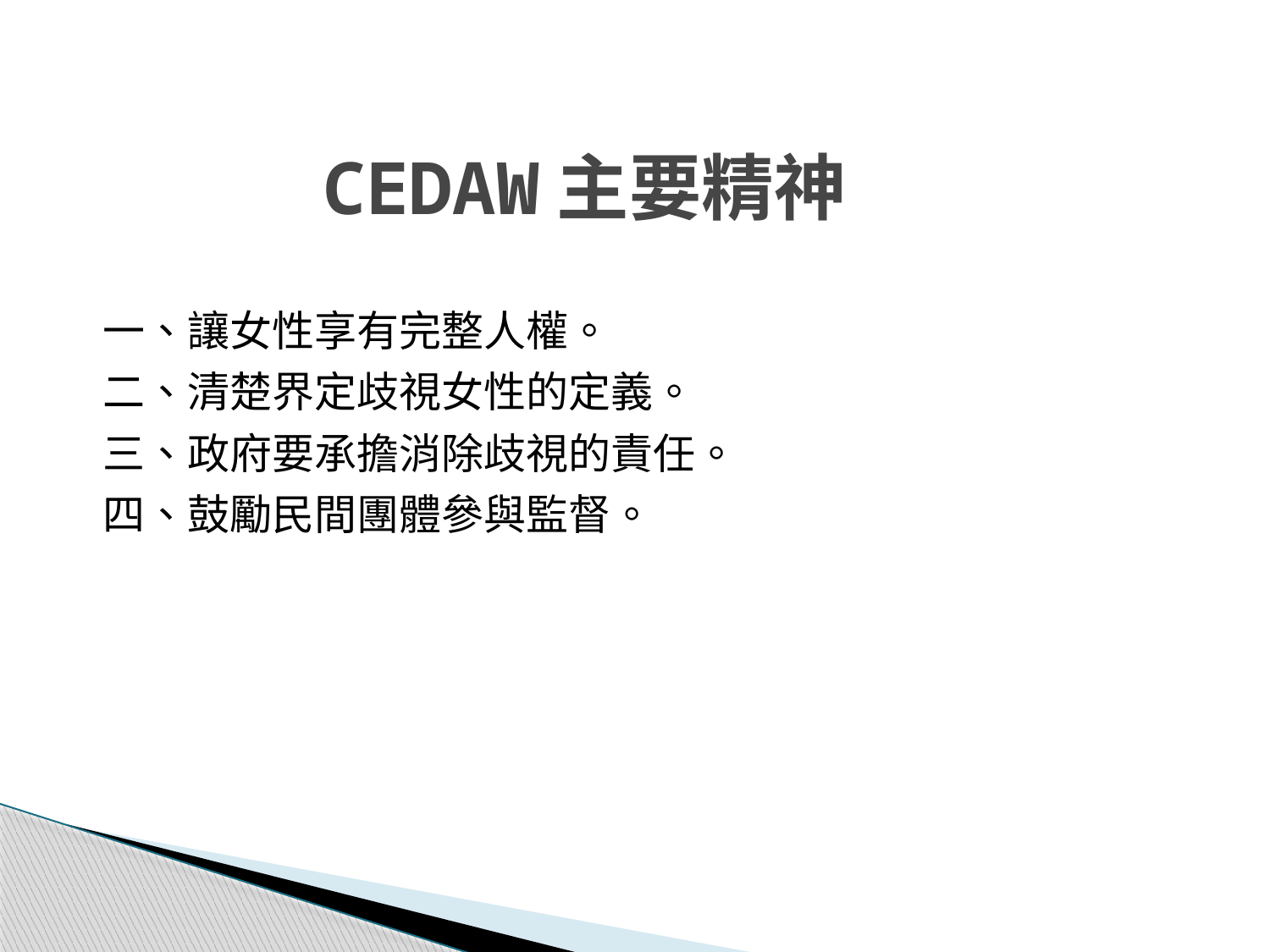

# CEDAW主要精神
 一、讓女性享有完整人權。
 二、清楚界定歧視女性的定義。
 三、政府要承擔消除歧視的責任。
 四、鼓勵民間團體參與監督。